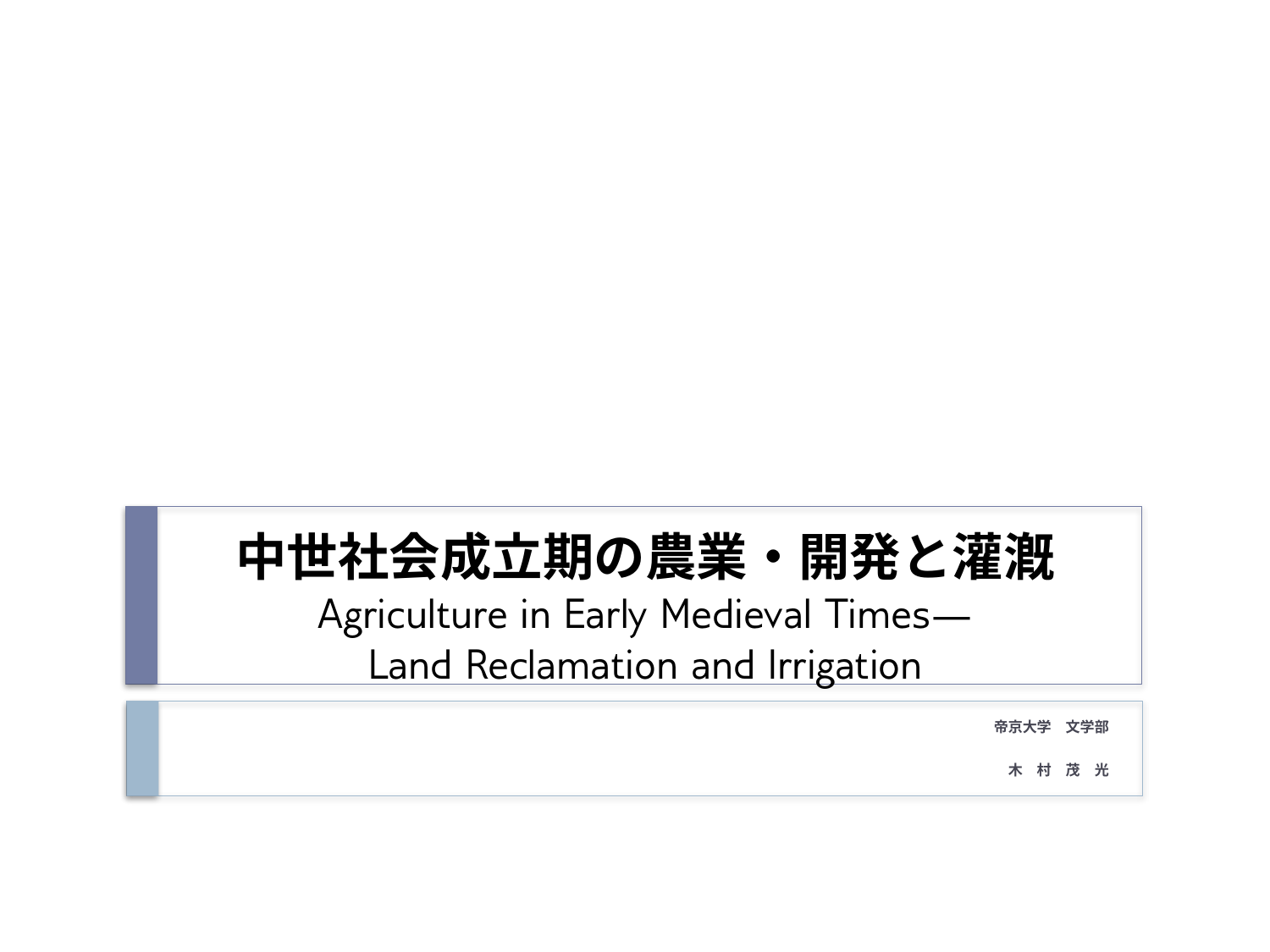

# 中世社会成立期の農業・開発と灌漑 Agriculture in Early Medieval Times— Land Reclamation and Irrigation
帝京大学　文学部

　木　村　茂　光